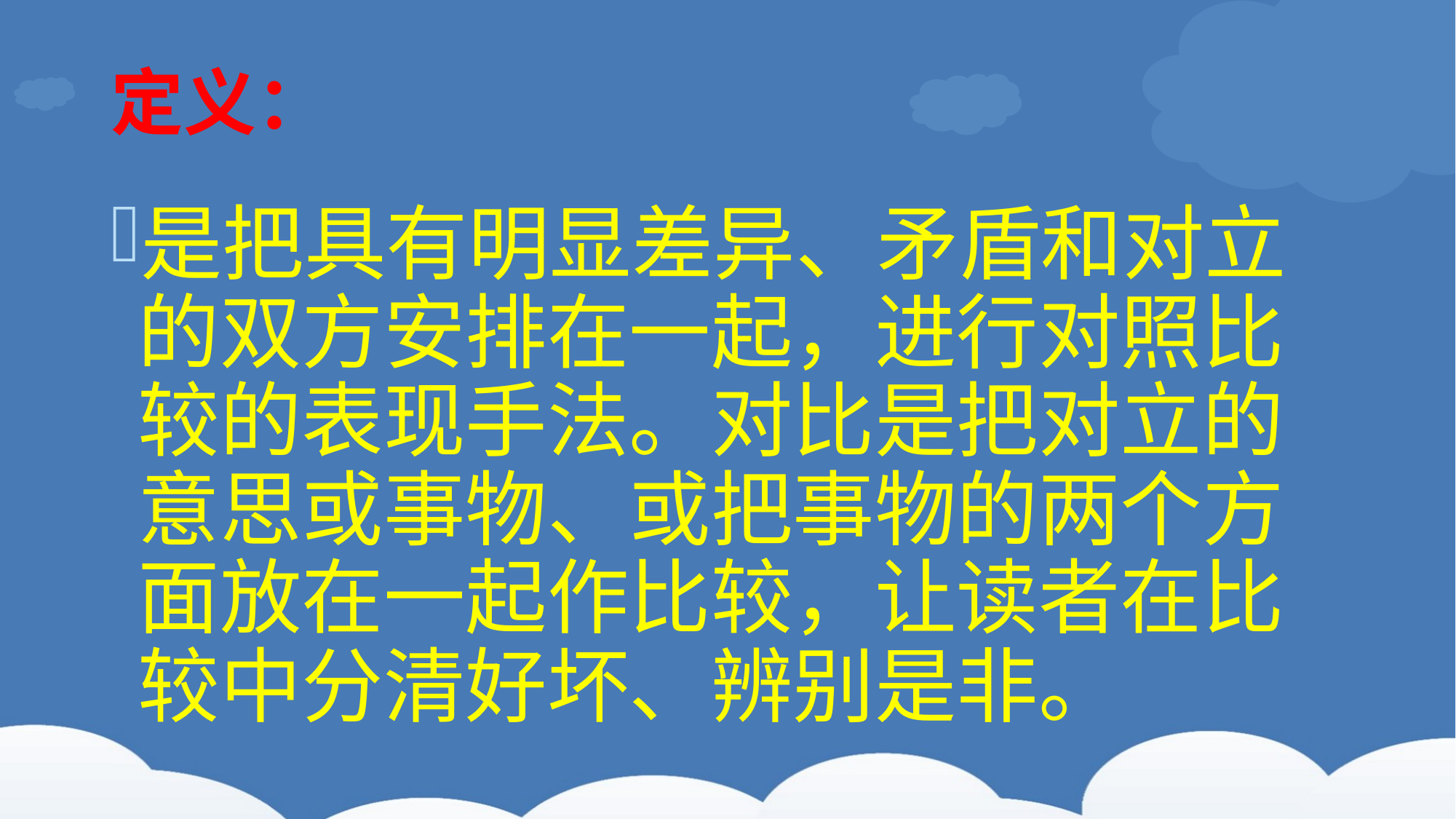

# 定义：
是把具有明显差异、矛盾和对立的双方安排在一起，进行对照比较的表现手法。对比是把对立的意思或事物、或把事物的两个方面放在一起作比较，让读者在比较中分清好坏、辨别是非。